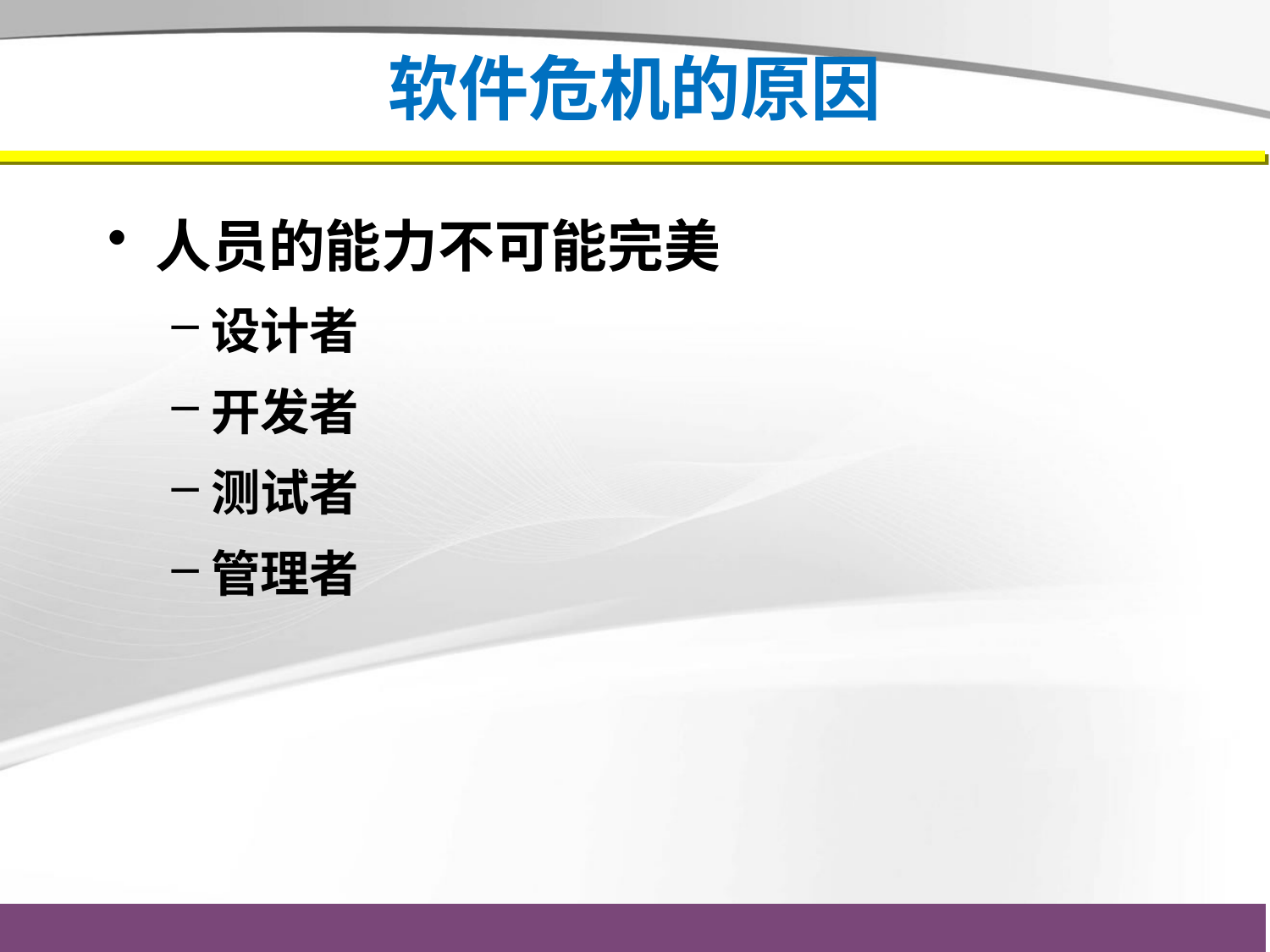

# 软件危机的原因
人员的能力不可能完美
设计者
开发者
测试者
管理者